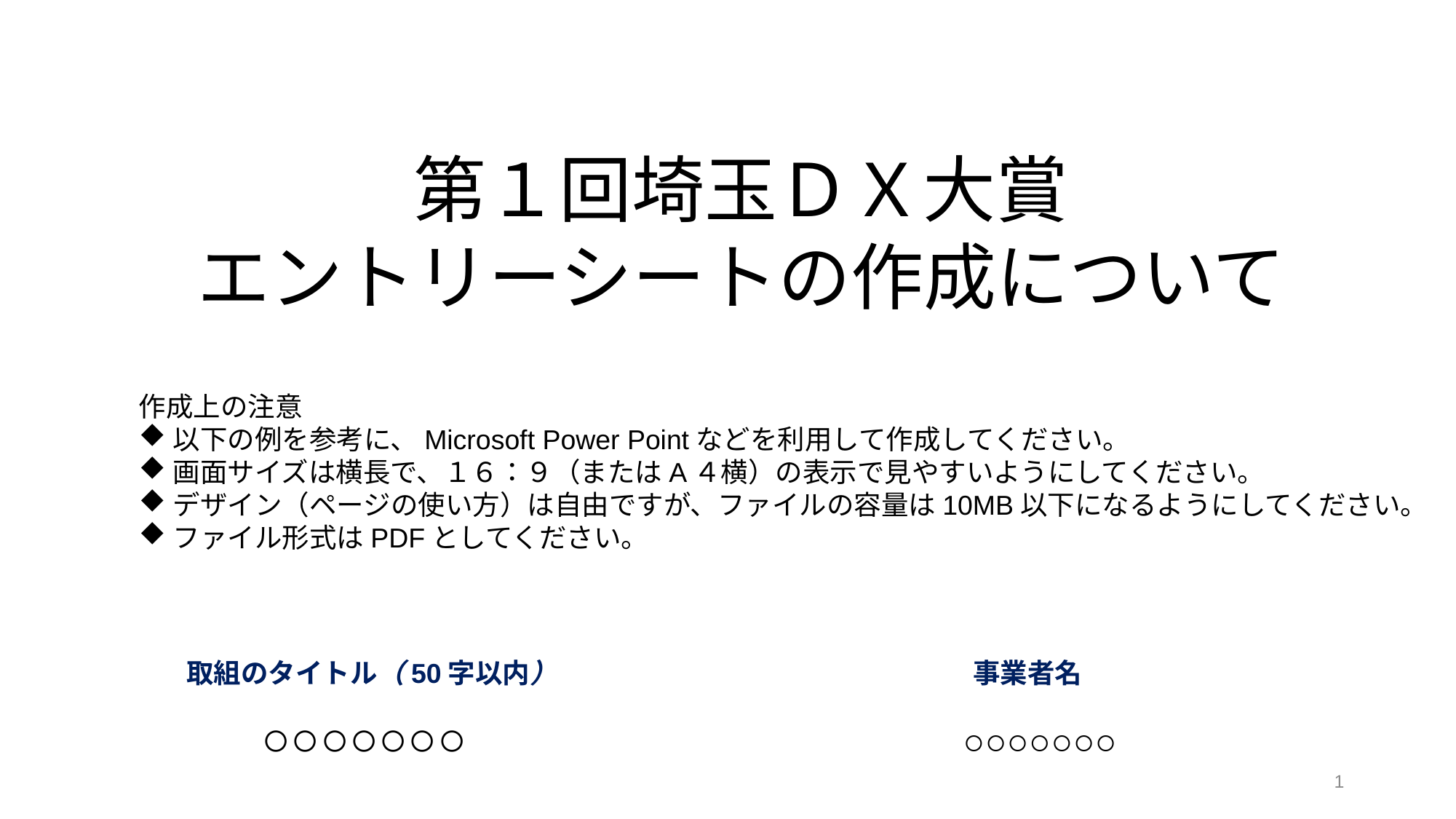

第１回埼玉ＤＸ大賞
エントリーシートの作成について
作成上の注意
以下の例を参考に、Microsoft Power Pointなどを利用して作成してください。
画面サイズは横長で、１６：９（またはA４横）の表示で見やすいようにしてください。
デザイン（ページの使い方）は自由ですが、ファイルの容量は10MB以下になるようにしてください。
ファイル形式はPDFとしてください。
取組のタイトル（50字以内）
事業者名
○○○○○○○
○○○○○○○
1